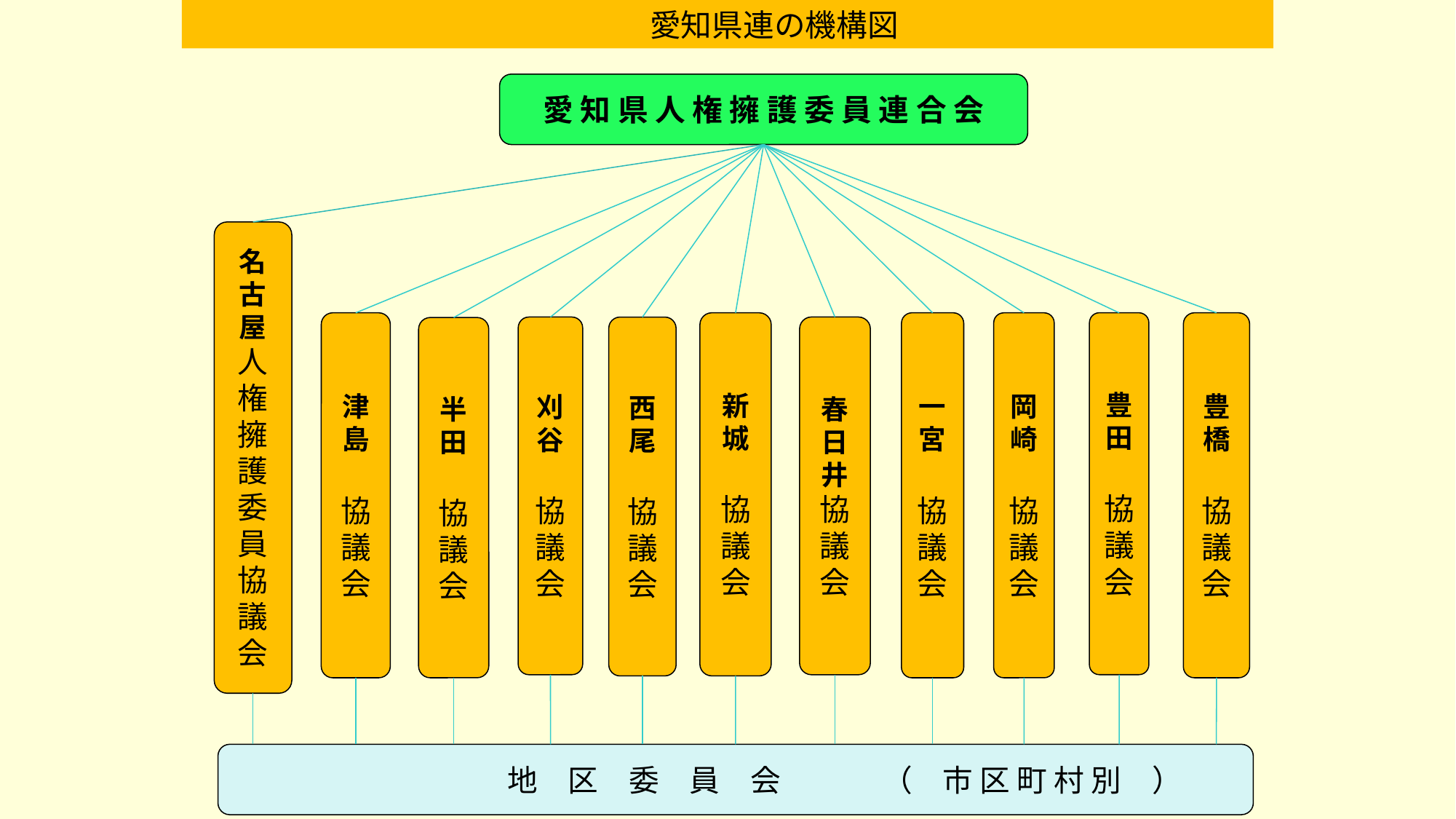

# 愛知県連の機構図
愛 知 県 人 権 擁 護 委 員 連 合 会
名
古
屋
人
権
擁
護
委
員
協
議
会
津
島

協
議
会
新
城

協
議
会
一
宮

協
議
会
岡
崎

協
議
会
豊
田

協
議
会
豊
橋

協
議
会
刈
谷

協
議
会
西
尾

協
議
会
春
日
井
協
議
会
半
田

協
議
会
		地　区　委　員　会　　      （　市 区 町 村 別　）